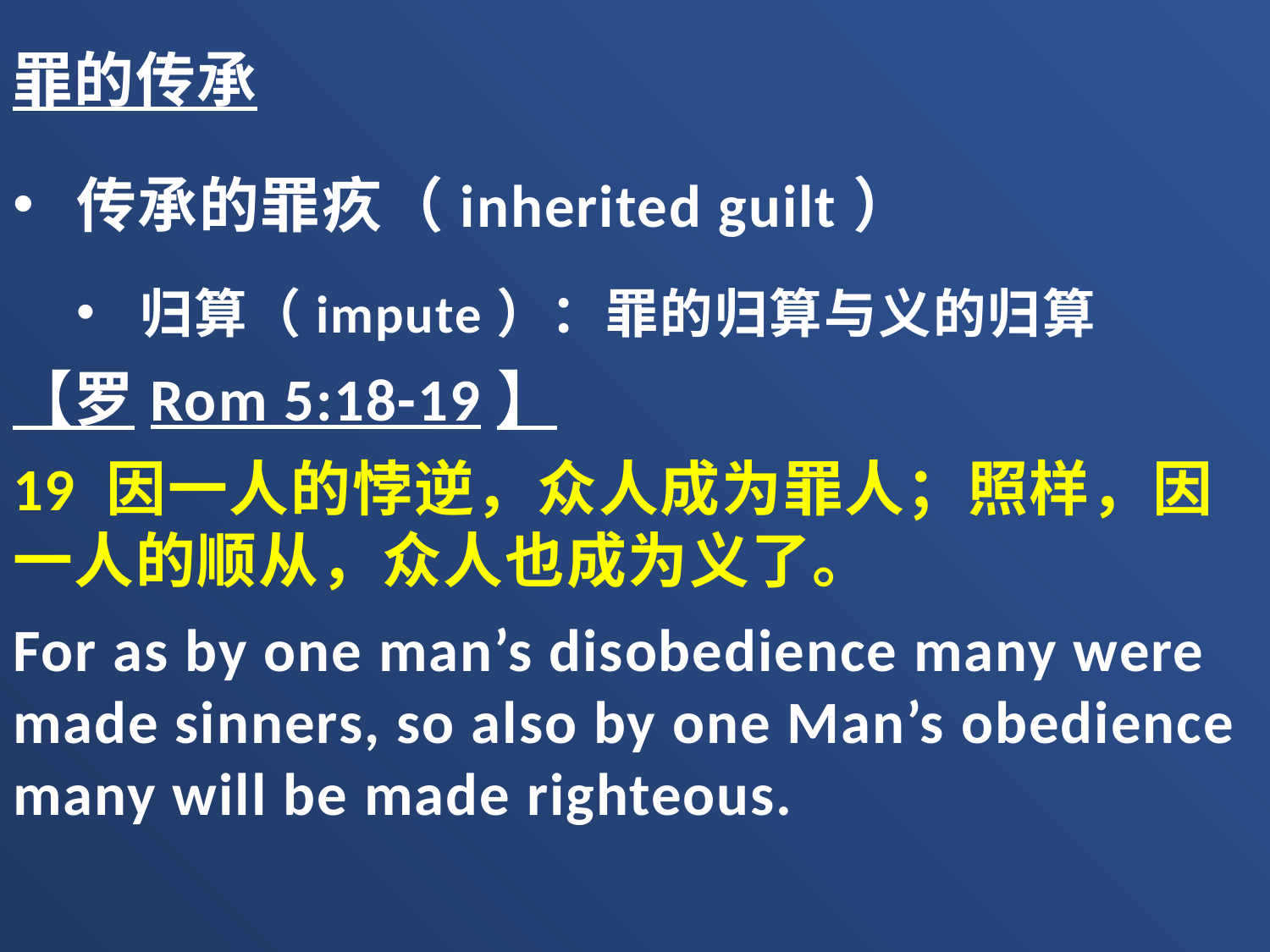

罪的传承
传承的罪疚（inherited guilt）
归算（impute）：罪的归算与义的归算
【罗Rom 5:18-19】
19 因一人的悖逆，众人成为罪人；照样，因一人的顺从，众人也成为义了。
For as by one man’s disobedience many were made sinners, so also by one Man’s obedience many will be made righteous.